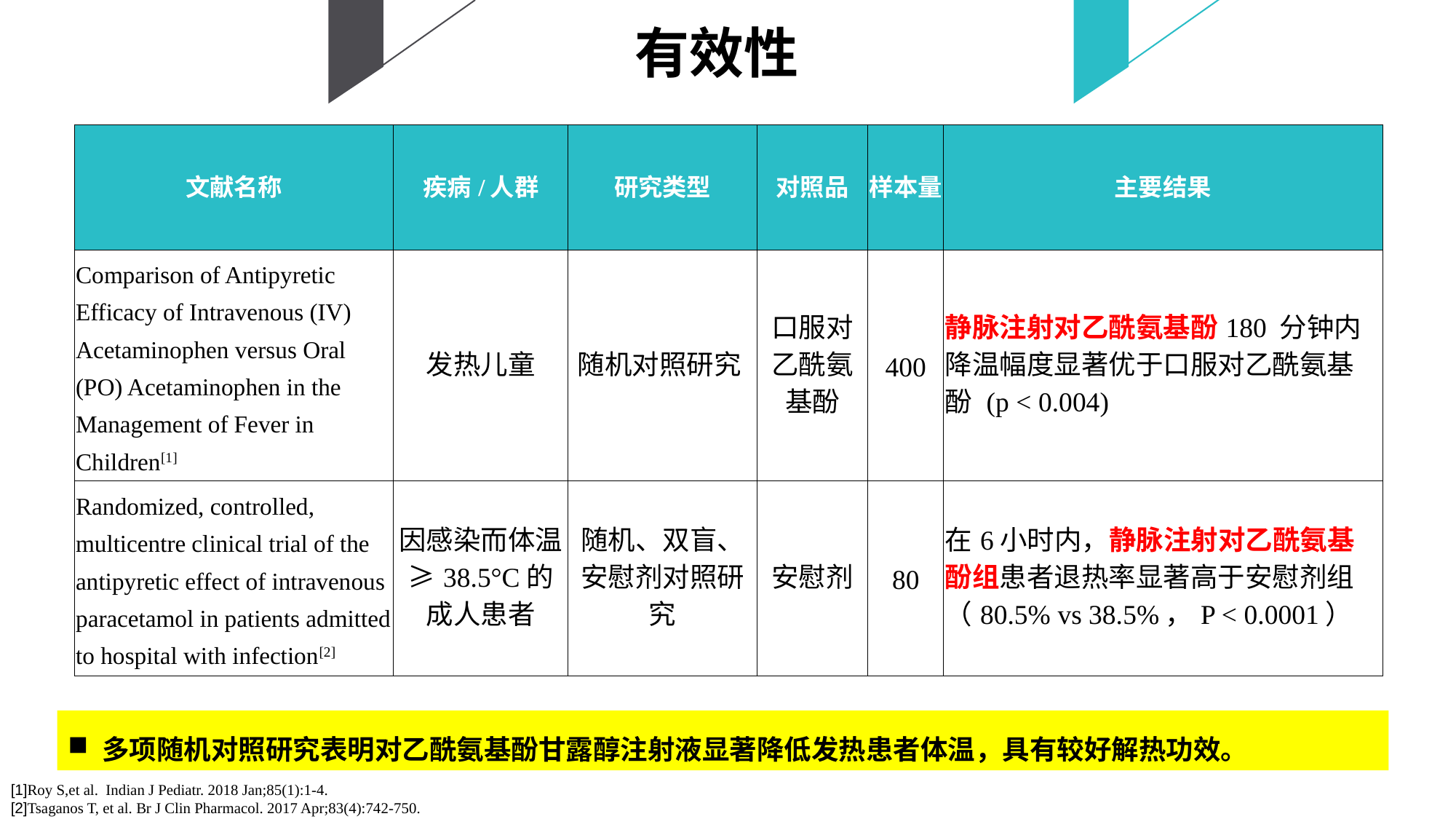

有效性
| 文献名称 | 疾病/人群 | 研究类型 | 对照品 | 样本量 | 主要结果 |
| --- | --- | --- | --- | --- | --- |
| Comparison of Antipyretic Efficacy of Intravenous (IV) Acetaminophen versus Oral (PO) Acetaminophen in the Management of Fever in Children[1] | 发热儿童 | 随机对照研究 | 口服对乙酰氨基酚 | 400 | 静脉注射对乙酰氨基酚180 分钟内降温幅度显著优于口服对乙酰氨基酚 (p < 0.004) |
| Randomized, controlled, multicentre clinical trial of the antipyretic effect of intravenous paracetamol in patients admitted to hospital with infection[2] | 因感染而体温≥38.5°C的成人患者 | 随机、双盲、安慰剂对照研究 | 安慰剂 | 80 | 在6小时内，静脉注射对乙酰氨基酚组患者退热率显著高于安慰剂组（80.5% vs 38.5%，P < 0.0001） |
多项随机对照研究表明对乙酰氨基酚甘露醇注射液显著降低发热患者体温，具有较好解热功效。
[1]Roy S,et al.  Indian J Pediatr. 2018 Jan;85(1):1-4.
[2]Tsaganos T, et al. Br J Clin Pharmacol. 2017 Apr;83(4):742-750.